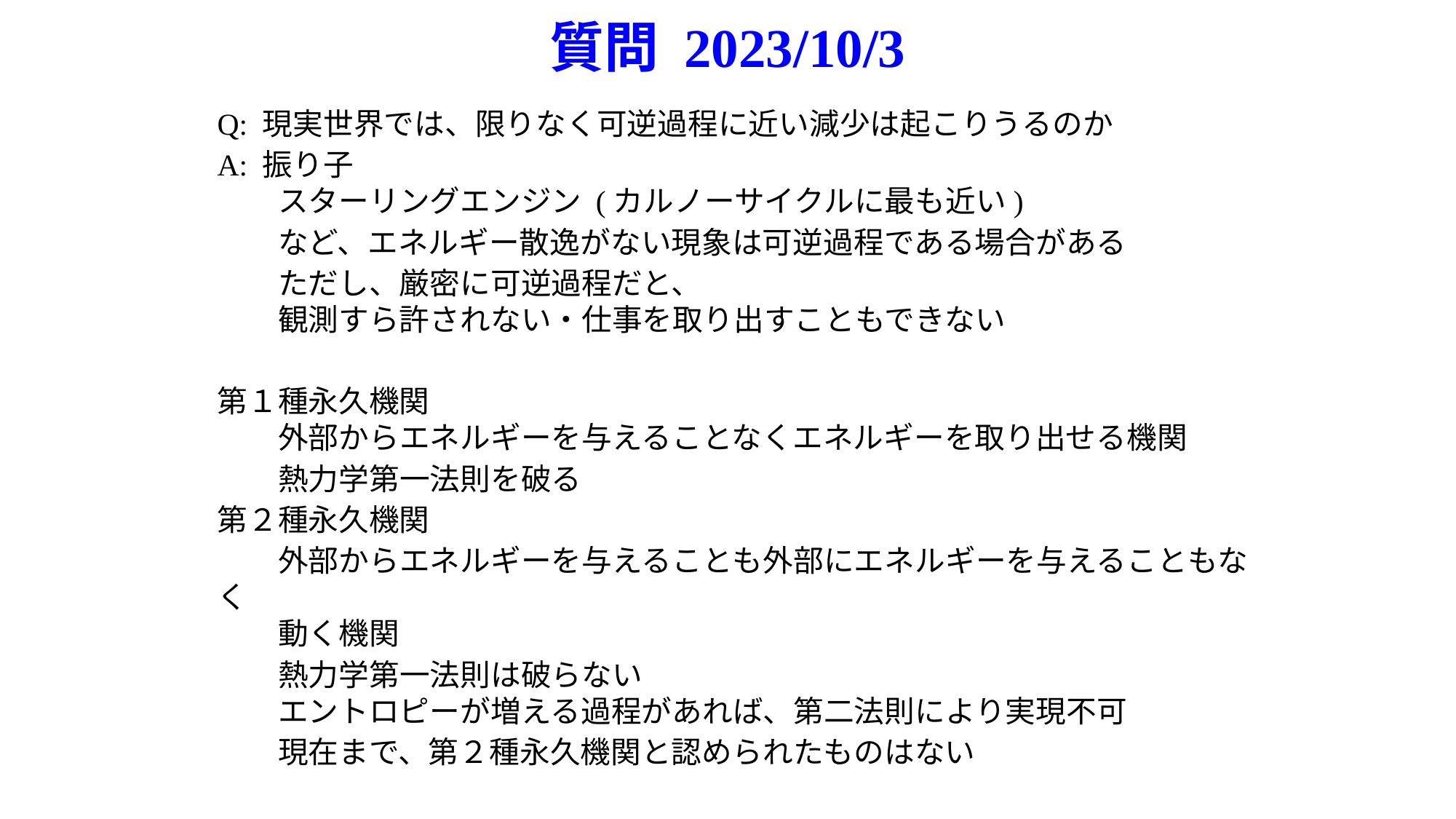

# 質問 2023/10/3
Q: 現実世界では、限りなく可逆過程に近い減少は起こりうるのか
A: 振り子
　　スターリングエンジン (カルノーサイクルに最も近い)
　　など、エネルギー散逸がない現象は可逆過程である場合がある
　　ただし、厳密に可逆過程だと、
　　観測すら許されない・仕事を取り出すこともできない

第１種永久機関
　　外部からエネルギーを与えることなくエネルギーを取り出せる機関
　　熱力学第一法則を破る
第２種永久機関
　　外部からエネルギーを与えることも外部にエネルギーを与えることもなく
　　動く機関
　　熱力学第一法則は破らない
　　エントロピーが増える過程があれば、第二法則により実現不可
　　現在まで、第２種永久機関と認められたものはない